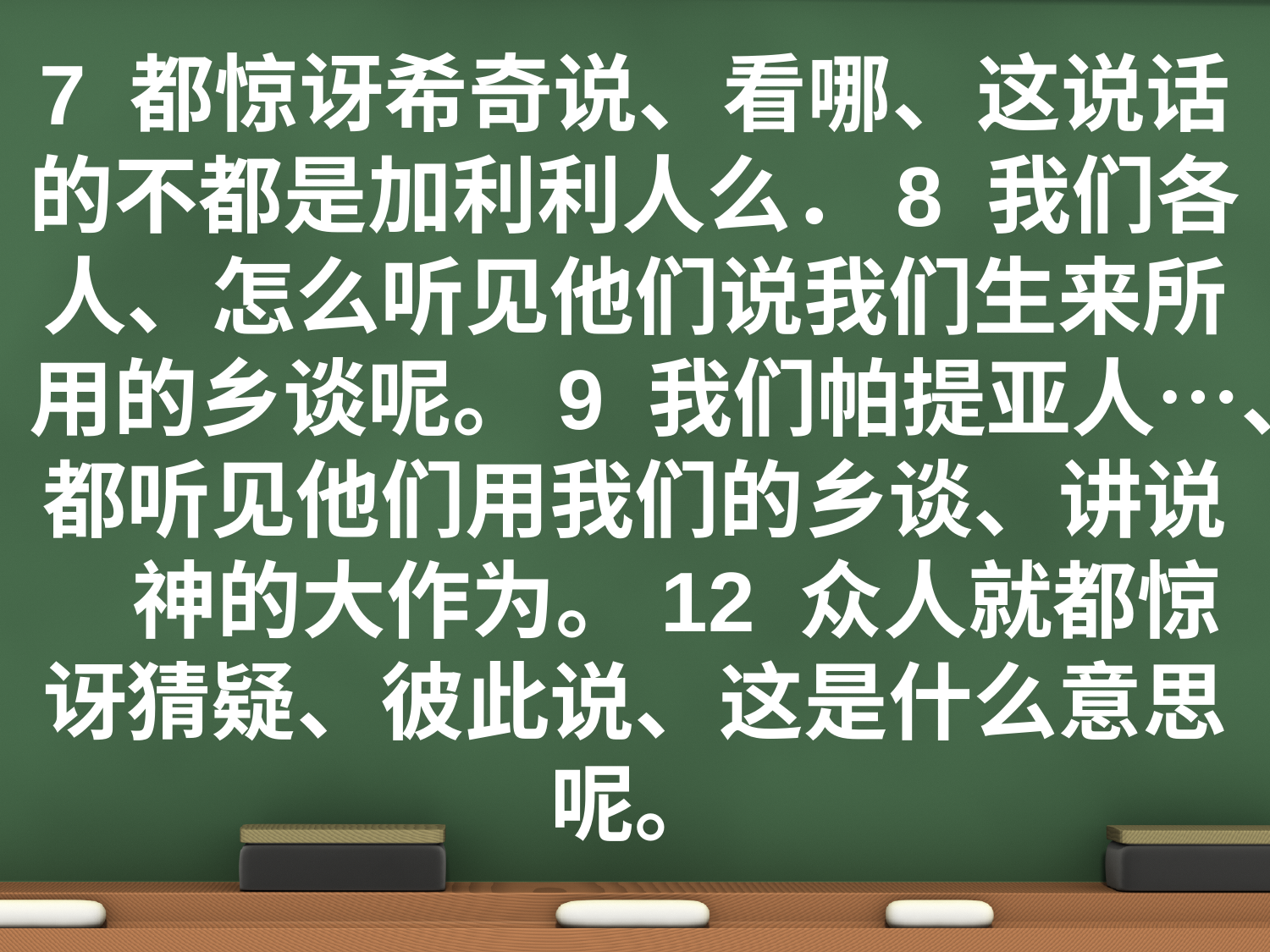

7 都惊讶希奇说、看哪、这说话的不都是加利利人么．8 我们各人、怎么听见他们说我们生来所用的乡谈呢。9 我们帕提亚人…、都听见他们用我们的乡谈、讲说　神的大作为。12 众人就都惊讶猜疑、彼此说、这是什么意思呢。